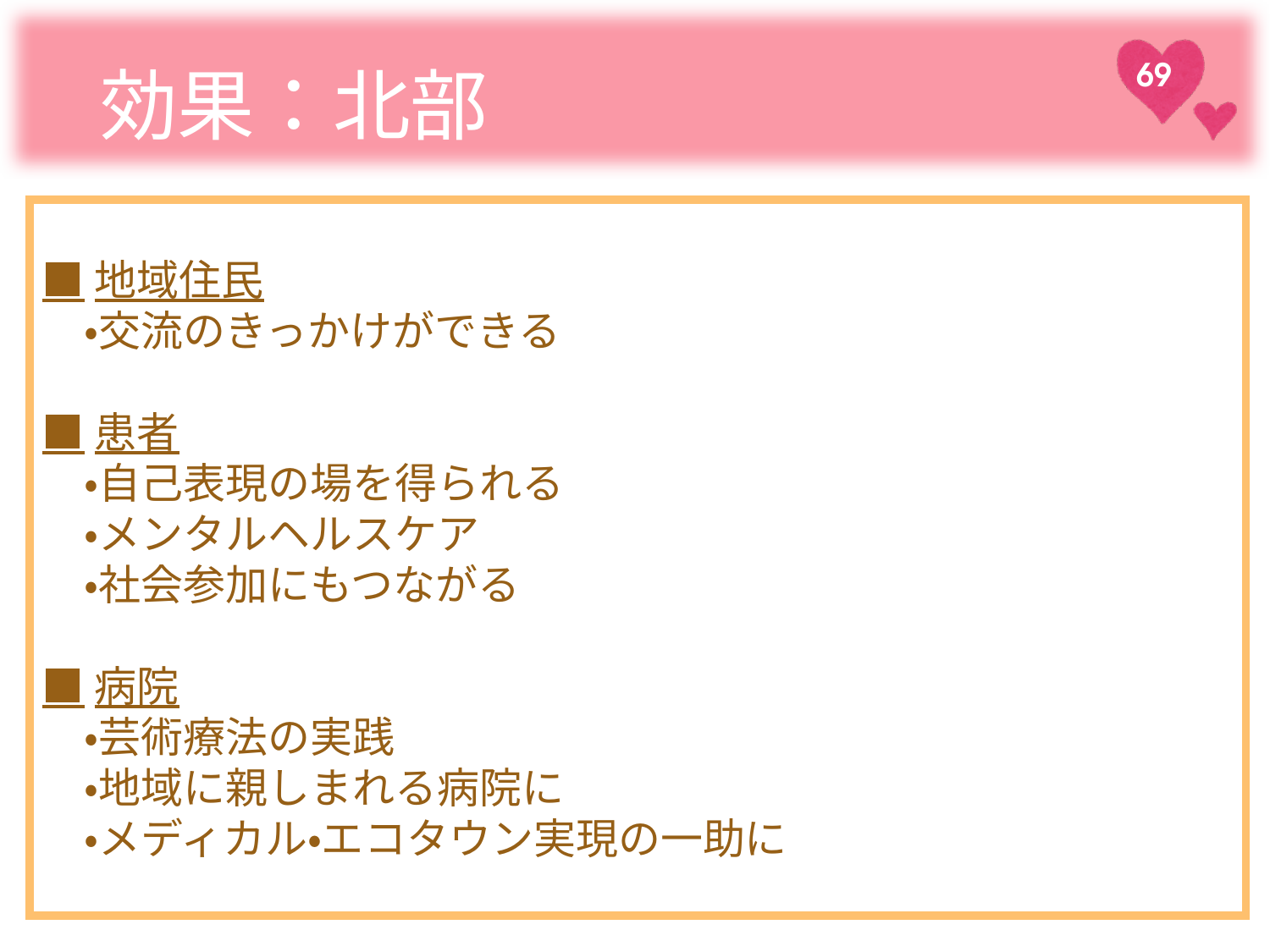

# 効果：北部
■地域住民
　・交流のきっかけができる

■患者
　・自己表現の場を得られる
　・メンタルヘルスケア
　・社会参加にもつながる

■病院
　・芸術療法の実践
　・地域に親しまれる病院に
　・メディカル・エコタウン実現の一助に